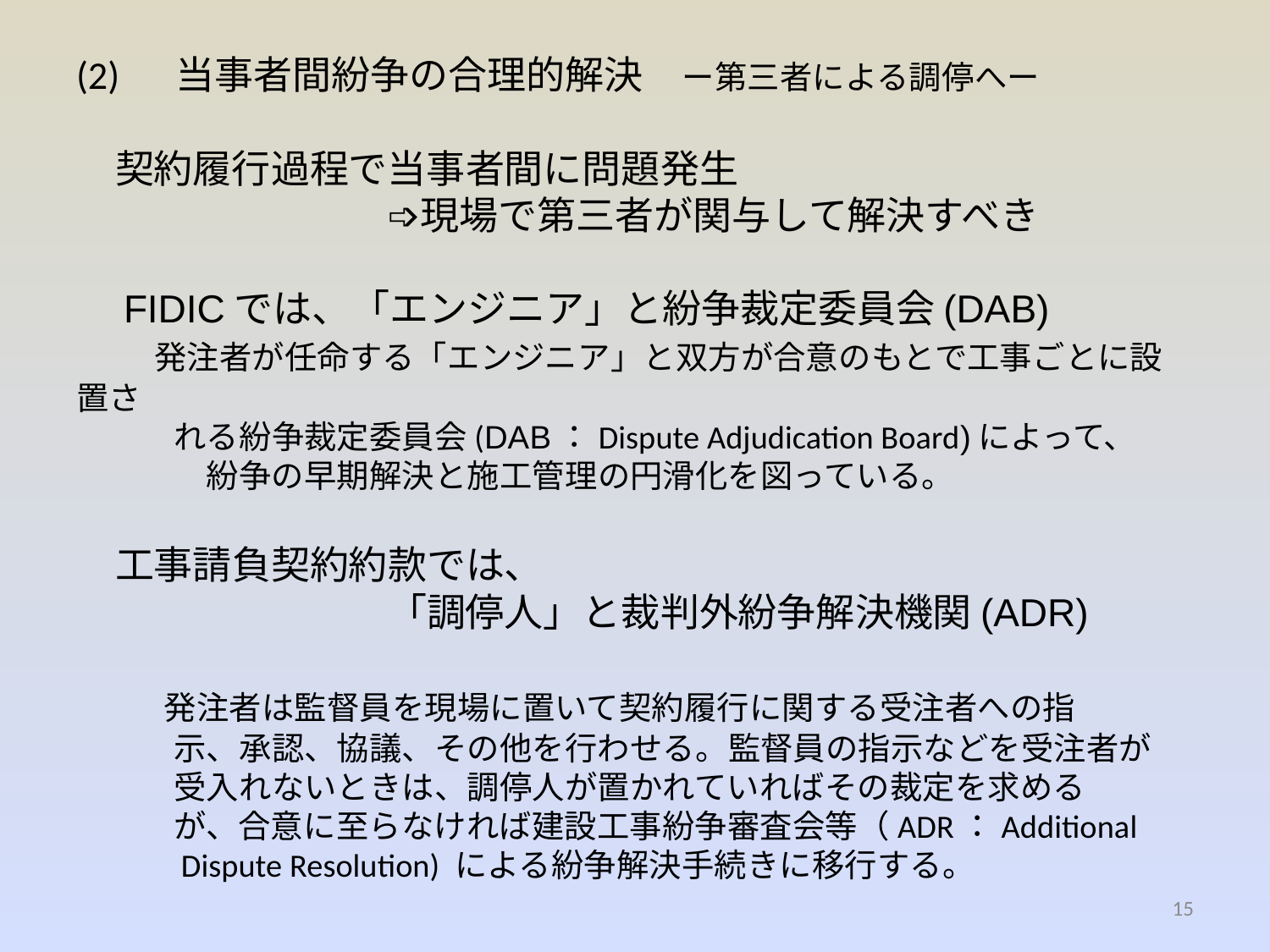

# (2) 　当事者間紛争の合理的解決　ー第三者による調停へー　 　契約履行過程で当事者間に問題発生 　　　　　　　　➩現場で第三者が関与して解決すべき 　FIDICでは、「エンジニア」と紛争裁定委員会(DAB) 　　発注者が任命する「エンジニア」と双方が合意のもとで工事ごとに設置さ 　　　れる紛争裁定委員会(DAB：Dispute Adjudication Board)によって、 　　　　紛争の早期解決と施工管理の円滑化を図っている。 　工事請負契約約款では、 　　　　　　　　「調停人」と裁判外紛争解決機関(ADR) 　 　　 発注者は監督員を現場に置いて契約履行に関する受注者への指 　　　示、承認、協議、その他を行わせる。監督員の指示などを受注者が 　　　受入れないときは、調停人が置かれていればその裁定を求める 　　　が、合意に至らなければ建設工事紛争審査会等（ADR：Additional 　　　Dispute Resolution) による紛争解決手続きに移行する。
15